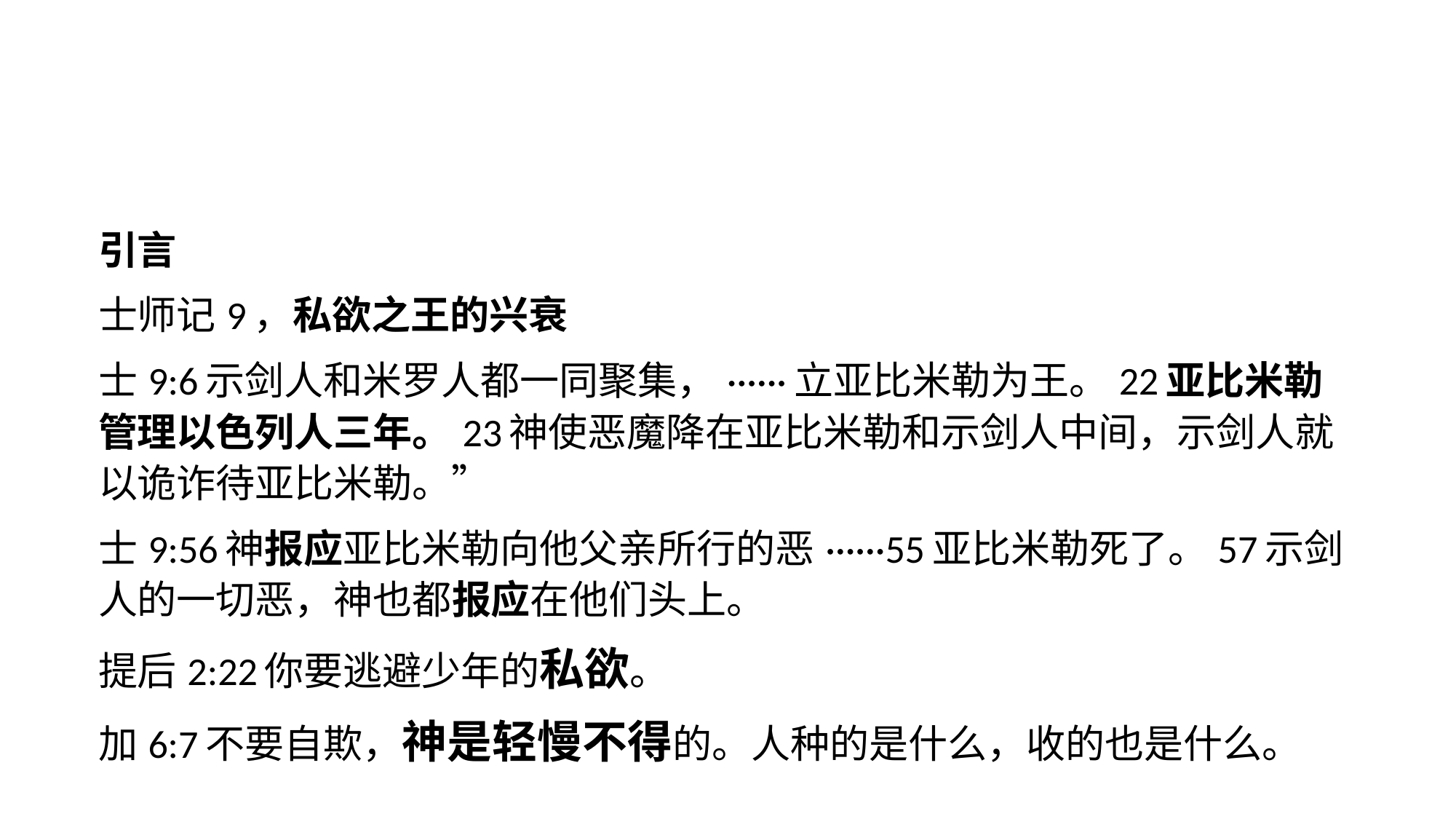

引言
士师记9，私欲之王的兴衰
士9:6示剑人和米罗人都一同聚集，······立亚比米勒为王。22亚比米勒管理以色列人三年。23神使恶魔降在亚比米勒和示剑人中间，示剑人就以诡诈待亚比米勒。”
士9:56神报应亚比米勒向他父亲所行的恶······55亚比米勒死了。57示剑人的一切恶，神也都报应在他们头上。
提后2:22你要逃避少年的私欲。
加6:7不要自欺，神是轻慢不得的。人种的是什么，收的也是什么。